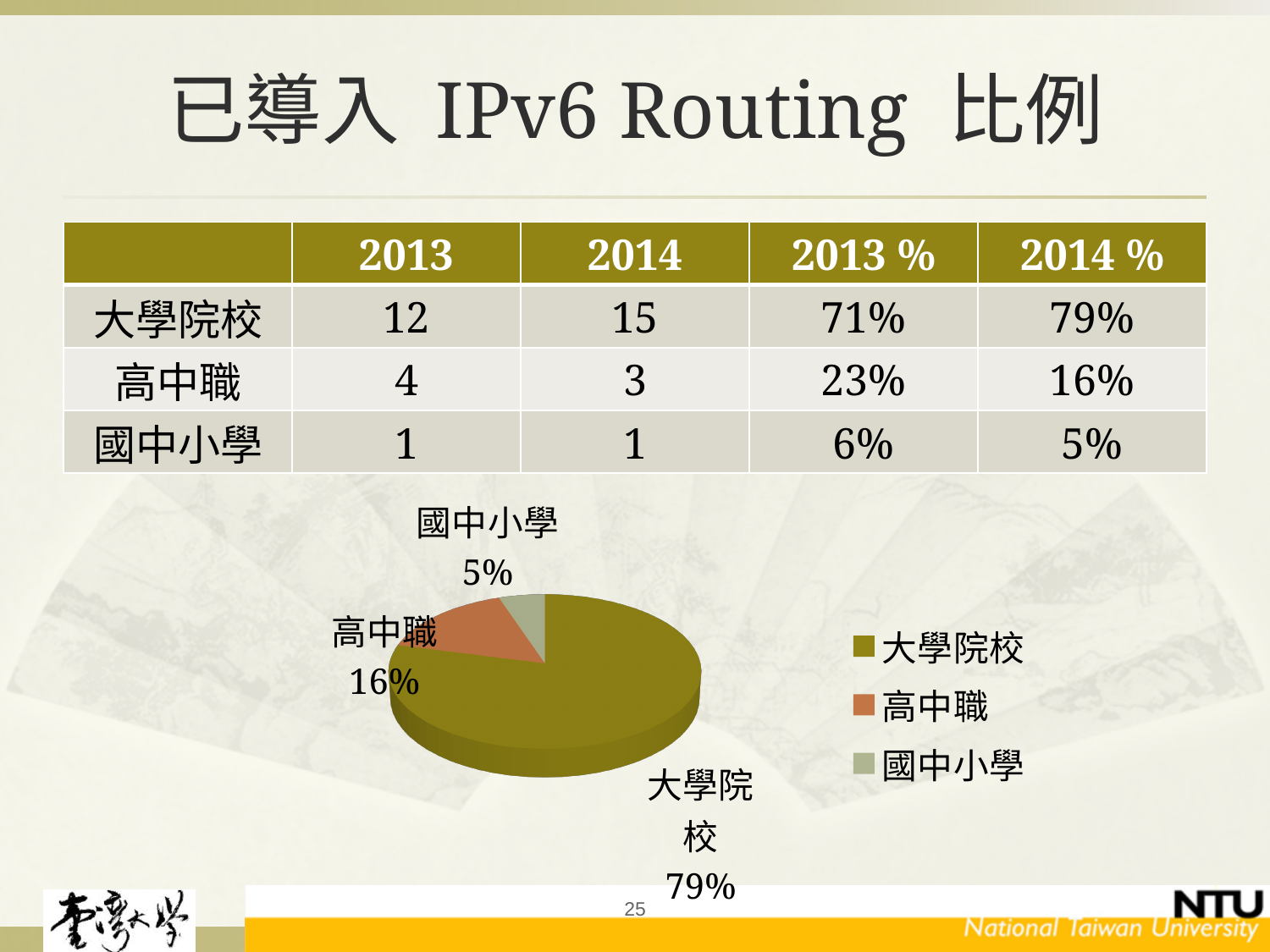

# 已導入 IPv6 Routing 比例
|  | 2013 | 2014 | 2013 % | 2014 % |
| --- | --- | --- | --- | --- |
| 大學院校 | 12 | 15 | 71% | 79% |
| 高中職 | 4 | 3 | 23% | 16% |
| 國中小學 | 1 | 1 | 6% | 5% |

[unsupported chart]

25